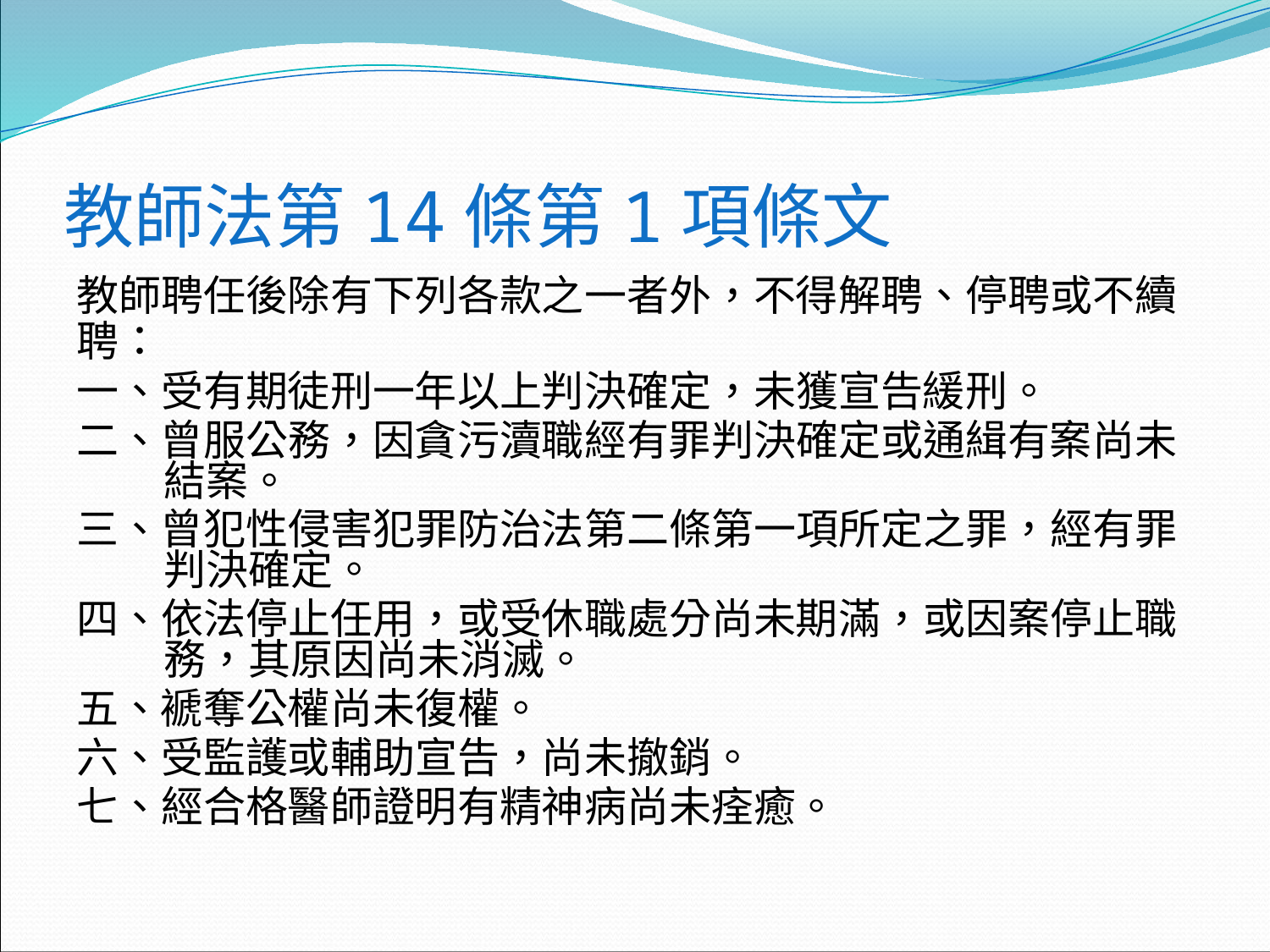

# 教師法第14條第1項條文
教師聘任後除有下列各款之一者外，不得解聘、停聘或不續聘：
一、受有期徒刑一年以上判決確定，未獲宣告緩刑。
二、曾服公務，因貪污瀆職經有罪判決確定或通緝有案尚未結案。
三、曾犯性侵害犯罪防治法第二條第一項所定之罪，經有罪判決確定。
四、依法停止任用，或受休職處分尚未期滿，或因案停止職務，其原因尚未消滅。
五、褫奪公權尚未復權。
六、受監護或輔助宣告，尚未撤銷。
七、經合格醫師證明有精神病尚未痊癒。